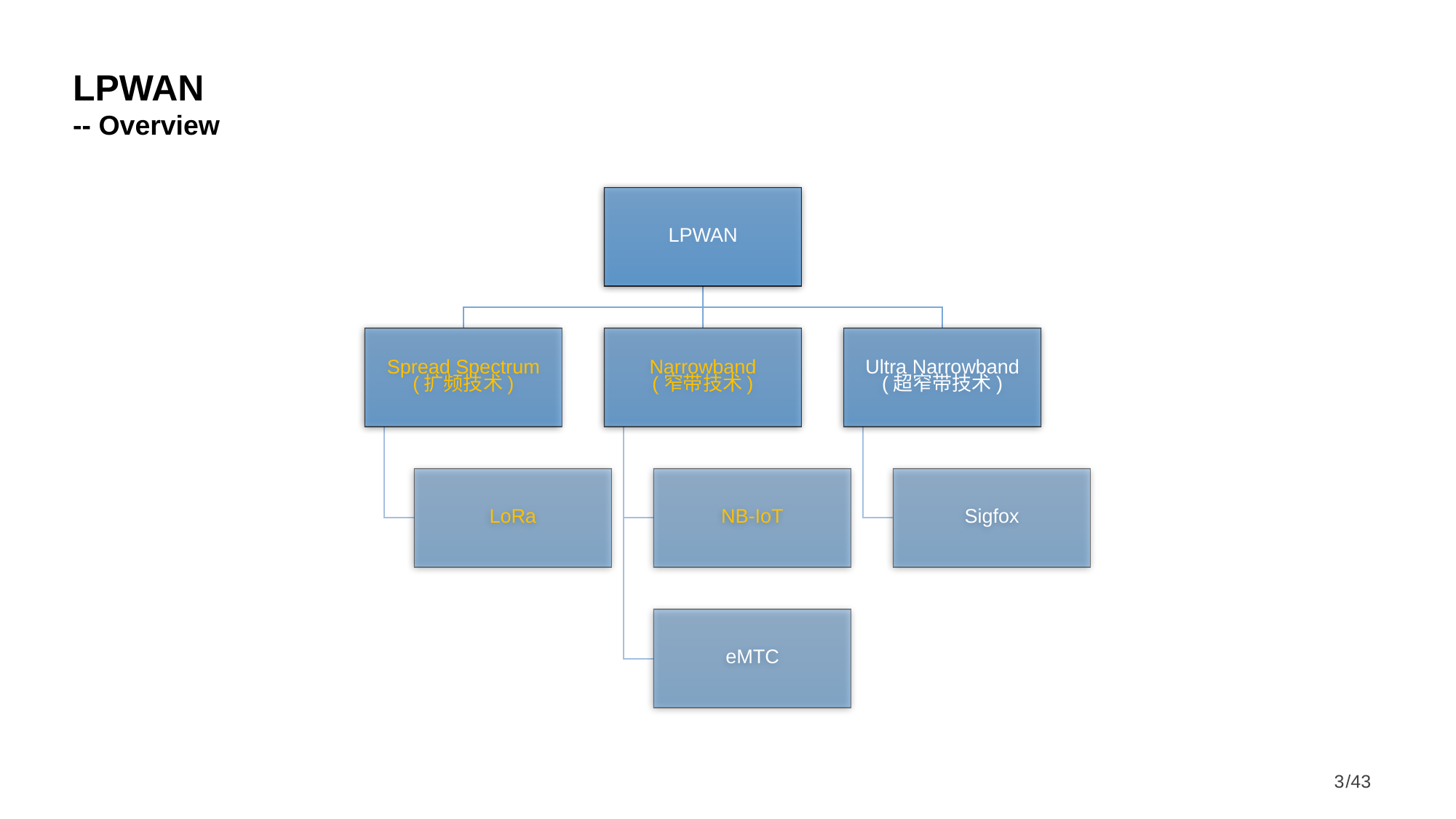

LPWAN
-- Overview
LPWAN
Spread Spectrum
(扩频技术)
LoRa
Narrowband
(窄带技术)
NB-IoT
eMTC
Ultra Narrowband
(超窄带技术)
Sigfox
3